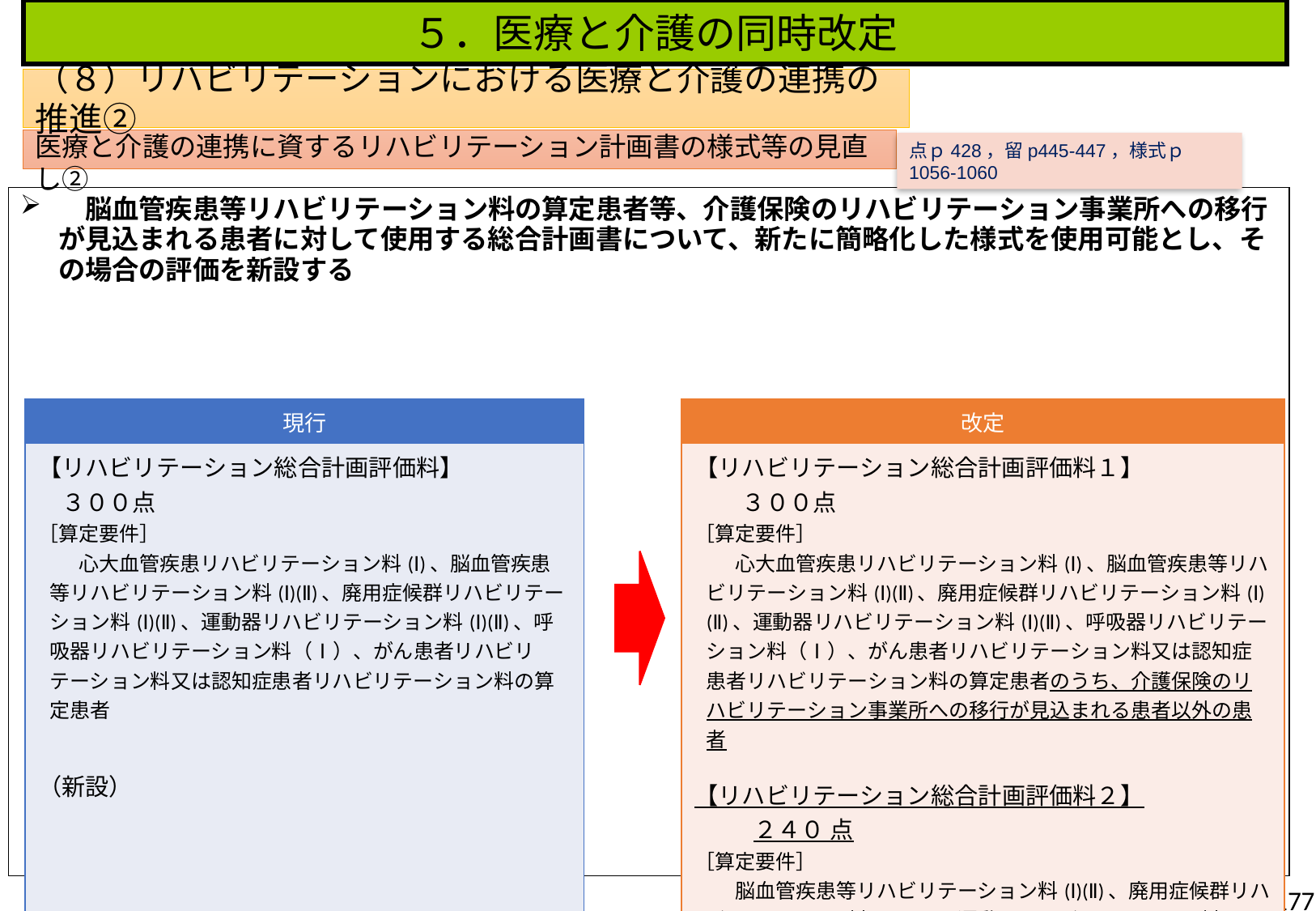

５．医療と介護の同時改定
（８）リハビリテーションにおける医療と介護の連携の推進②
医療と介護の連携に資するリハビリテーション計画書の様式等の見直し②
点ｐ428，留p445-447，様式ｐ1056-1060
　脳血管疾患等リハビリテーション料の算定患者等、介護保険のリハビリテーション事業所への移行が見込まれる患者に対して使用する総合計画書について、新たに簡略化した様式を使用可能とし、その場合の評価を新設する
| 現行 |
| --- |
| 【リハビリテーション総合計画評価料】　　　　　３００点 ［算定要件］ 　　心大血管疾患リハビリテーション料(Ⅰ)、脳血管疾患等リハビリテーション料(Ⅰ)(Ⅱ)、廃用症候群リハビリテーション料(Ⅰ)(Ⅱ)、運動器リハビリテーション料(Ⅰ)(Ⅱ)、呼吸器リハビリテーション料（Ⅰ）、がん患者リハビリテーション料又は認知症患者リハビリテーション料の算定患者 （新設） |
| 改定 |
| --- |
| 【リハビリテーション総合計画評価料１】　　　　　　　３００点 ［算定要件］ 　　心大血管疾患リハビリテーション料(Ⅰ)、脳血管疾患等リハビリテーション料(Ⅰ)(Ⅱ)、廃用症候群リハビリテーション料(Ⅰ)(Ⅱ)、運動器リハビリテーション料(Ⅰ)(Ⅱ)、呼吸器リハビリテーション料（Ⅰ）、がん患者リハビリテーション料又は認知症患者リハビリテーション料の算定患者のうち、介護保険のリハビリテーション事業所への移行が見込まれる患者以外の患者 【リハビリテーション総合計画評価料２】　　　　　　　２４０ 点 ［算定要件］ 　　脳血管疾患等リハビリテーション料(Ⅰ)(Ⅱ)、廃用症候群リハビリテーション料(Ⅰ)(Ⅱ)又は運動器リハビリテーション料(Ⅰ)(Ⅱ)の算定患者のうち、介護保険のリハビリテーション事業所への移行が見込まれる患者 |

177